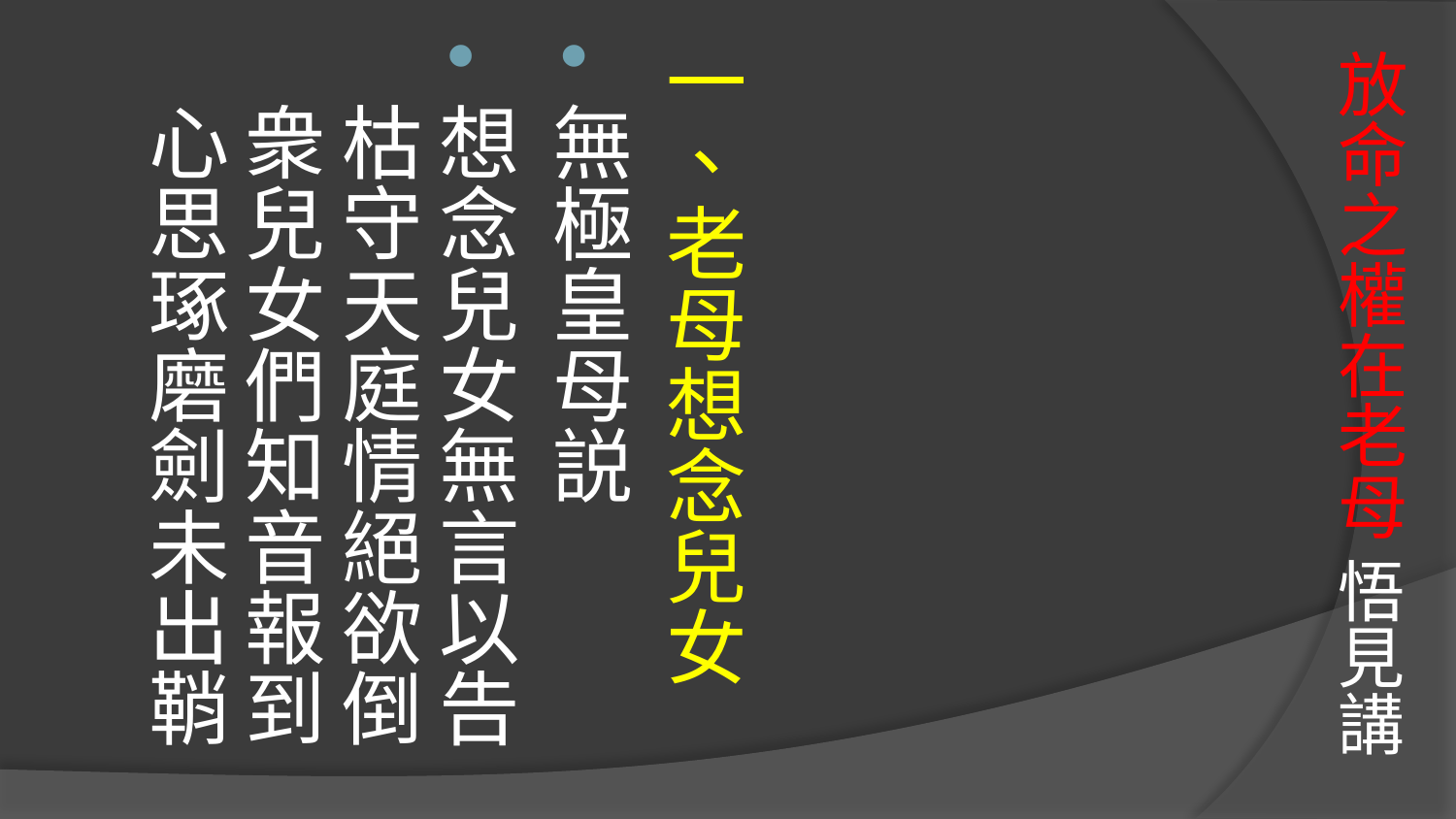

# 放命之權在老母 悟見講
一、老母想念兒女
無極皇母説
想念兒女無言以告 枯守天庭情絕欲倒
衆兒女們知音報到 心思琢磨劍未出鞘